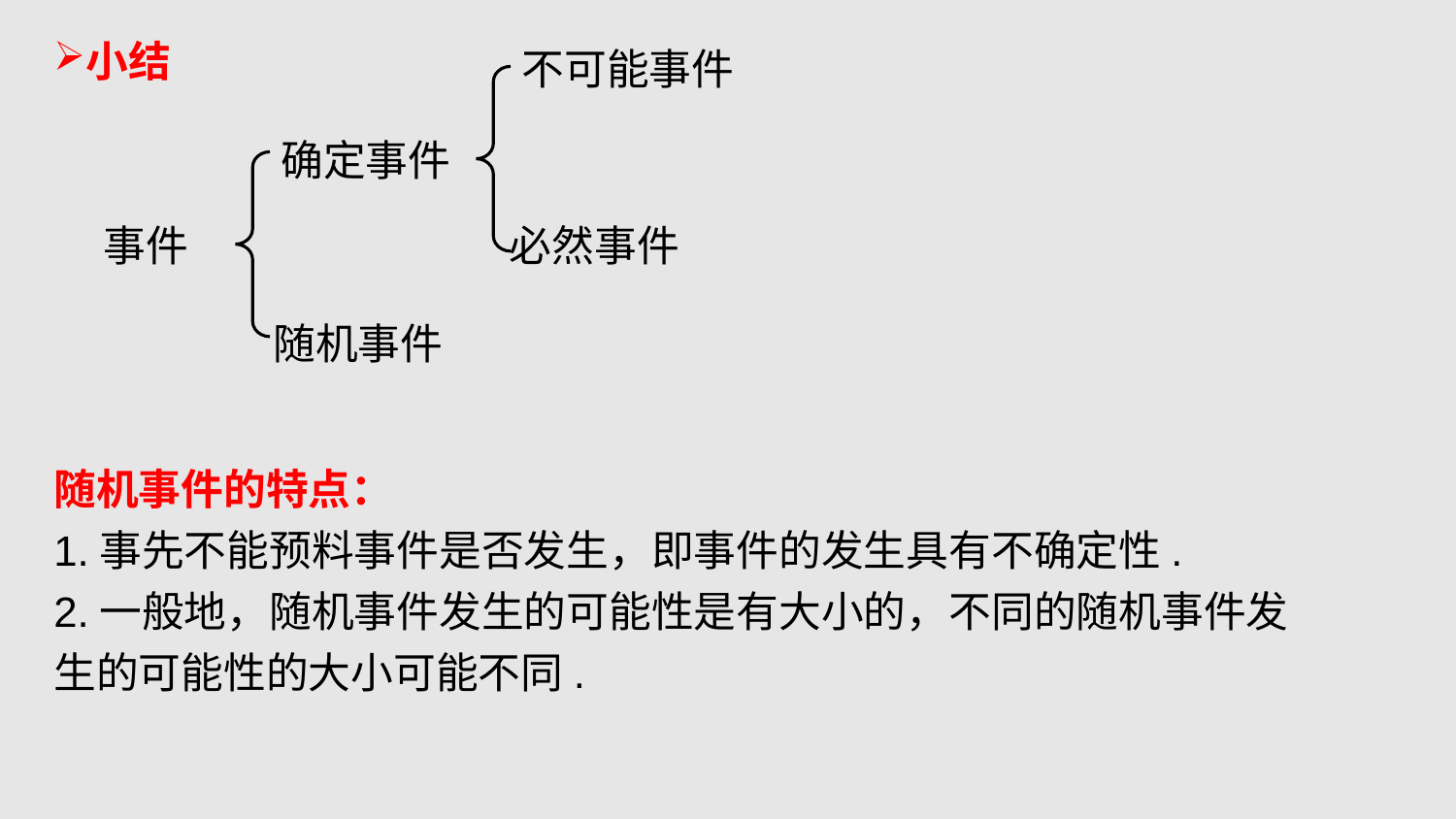

小结
不可能事件

确定事件

事件
必然事件
随机事件
随机事件的特点：
1.事先不能预料事件是否发生，即事件的发生具有不确定性.
2.一般地，随机事件发生的可能性是有大小的，不同的随机事件发生的可能性的大小可能不同.